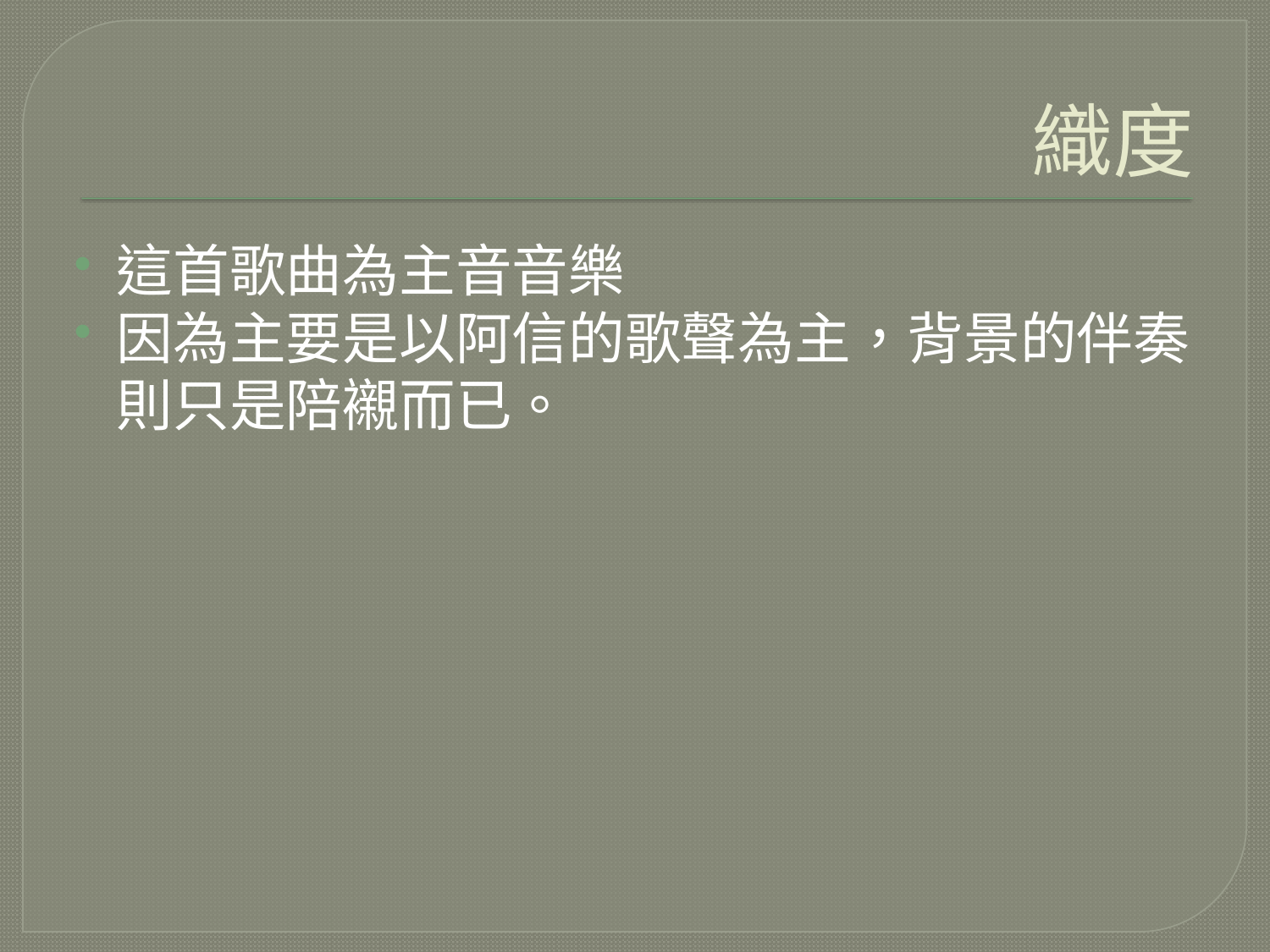

# 織度
這首歌曲為主音音樂
因為主要是以阿信的歌聲為主，背景的伴奏則只是陪襯而已。